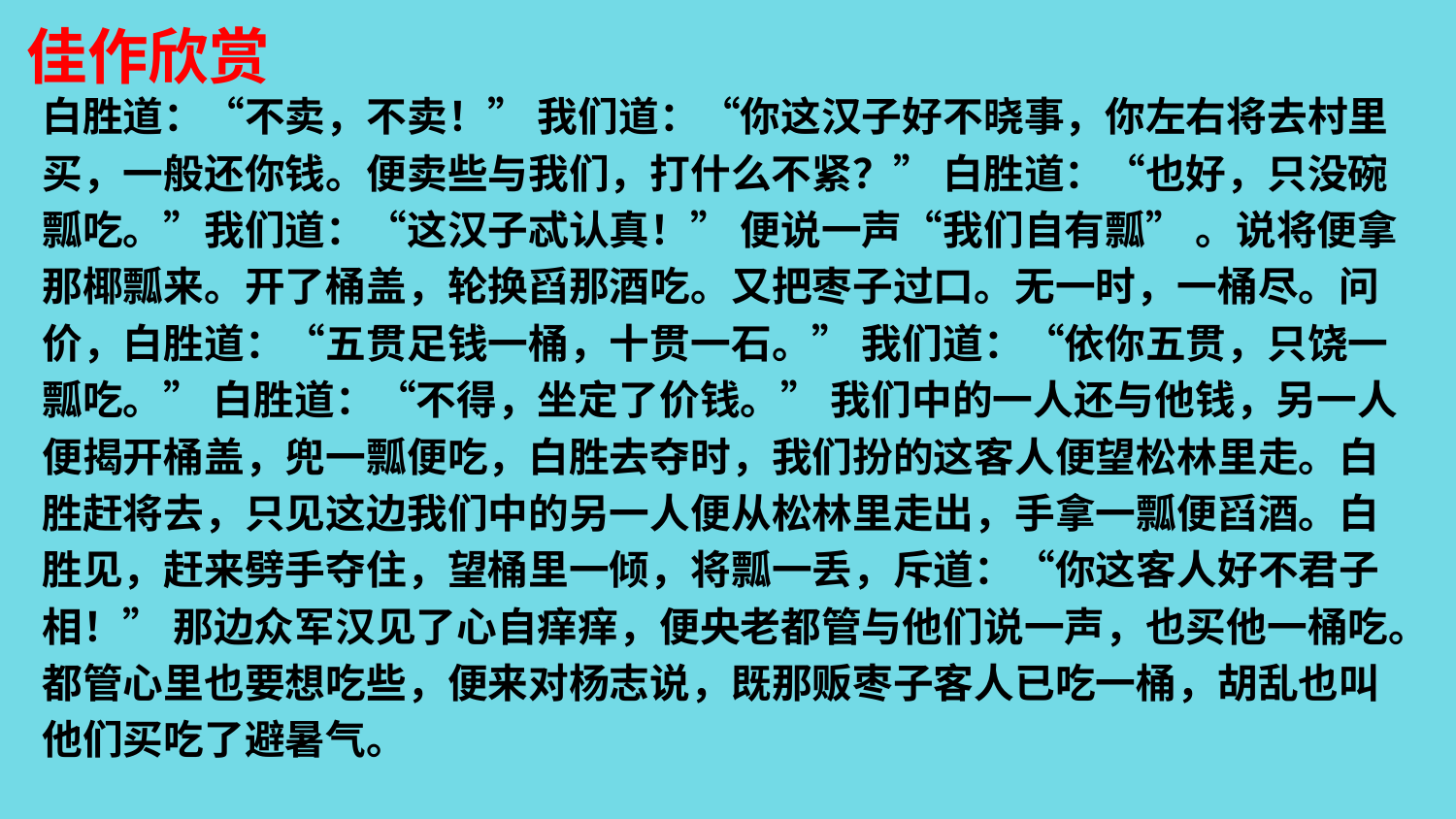

佳作欣赏
白胜道：“不卖，不卖！” 我们道：“你这汉子好不晓事，你左右将去村里买，一般还你钱。便卖些与我们，打什么不紧？” 白胜道：“也好，只没碗瓢吃。”我们道：“这汉子忒认真！” 便说一声“我们自有瓢” 。说将便拿那椰瓢来。开了桶盖，轮换舀那酒吃。又把枣子过口。无一时，一桶尽。问价，白胜道：“五贯足钱一桶，十贯一石。” 我们道：“依你五贯，只饶一瓢吃。” 白胜道：“不得，坐定了价钱。” 我们中的一人还与他钱，另一人便揭开桶盖，兜一瓢便吃，白胜去夺时，我们扮的这客人便望松林里走。白胜赶将去，只见这边我们中的另一人便从松林里走出，手拿一瓢便舀酒。白胜见，赶来劈手夺住，望桶里一倾，将瓢一丢，斥道：“你这客人好不君子相！” 那边众军汉见了心自痒痒，便央老都管与他们说一声，也买他一桶吃。都管心里也要想吃些，便来对杨志说，既那贩枣子客人已吃一桶，胡乱也叫他们买吃了避暑气。